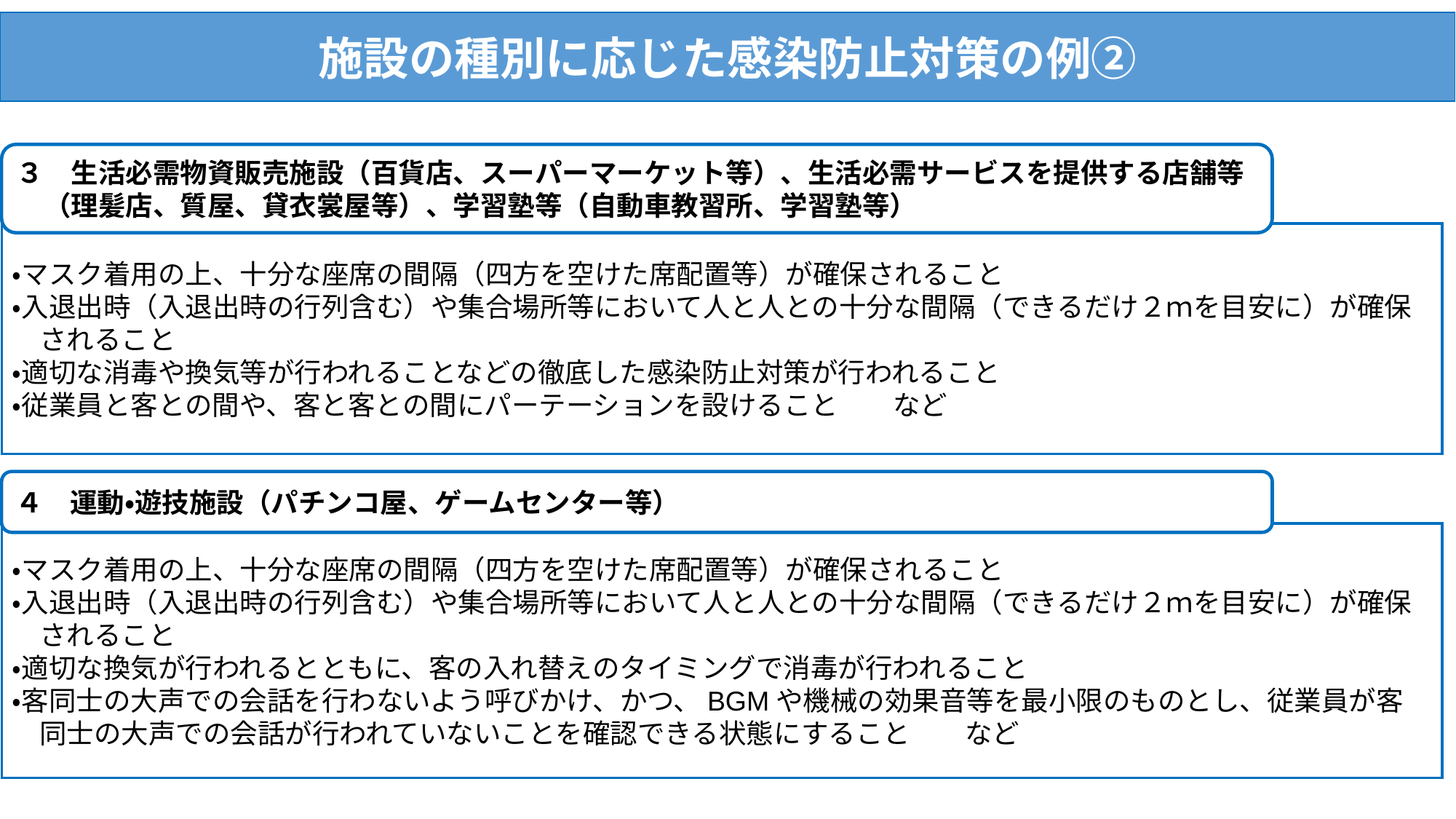

施設の種別に応じた感染防止対策の例②
３　生活必需物資販売施設（百貨店、スーパーマーケット等）、生活必需サービスを提供する店舗等
　（理髪店、質屋、貸衣裳屋等）、学習塾等（自動車教習所、学習塾等）
・マスク着用の上、十分な座席の間隔（四方を空けた席配置等）が確保されること
・入退出時（入退出時の行列含む）や集合場所等において人と人との十分な間隔（できるだけ２ｍを目安に）が確保
　されること
・適切な消毒や換気等が行われることなどの徹底した感染防止対策が行われること
・従業員と客との間や、客と客との間にパーテーションを設けること　　など
４　運動・遊技施設（パチンコ屋、ゲームセンター等）
・マスク着用の上、十分な座席の間隔（四方を空けた席配置等）が確保されること
・入退出時（入退出時の行列含む）や集合場所等において人と人との十分な間隔（できるだけ２ｍを目安に）が確保
　されること
・適切な換気が行われるとともに、客の入れ替えのタイミングで消毒が行われること
・客同士の大声での会話を行わないよう呼びかけ、かつ、BGMや機械の効果音等を最小限のものとし、従業員が客
　同士の大声での会話が行われていないことを確認できる状態にすること　　など